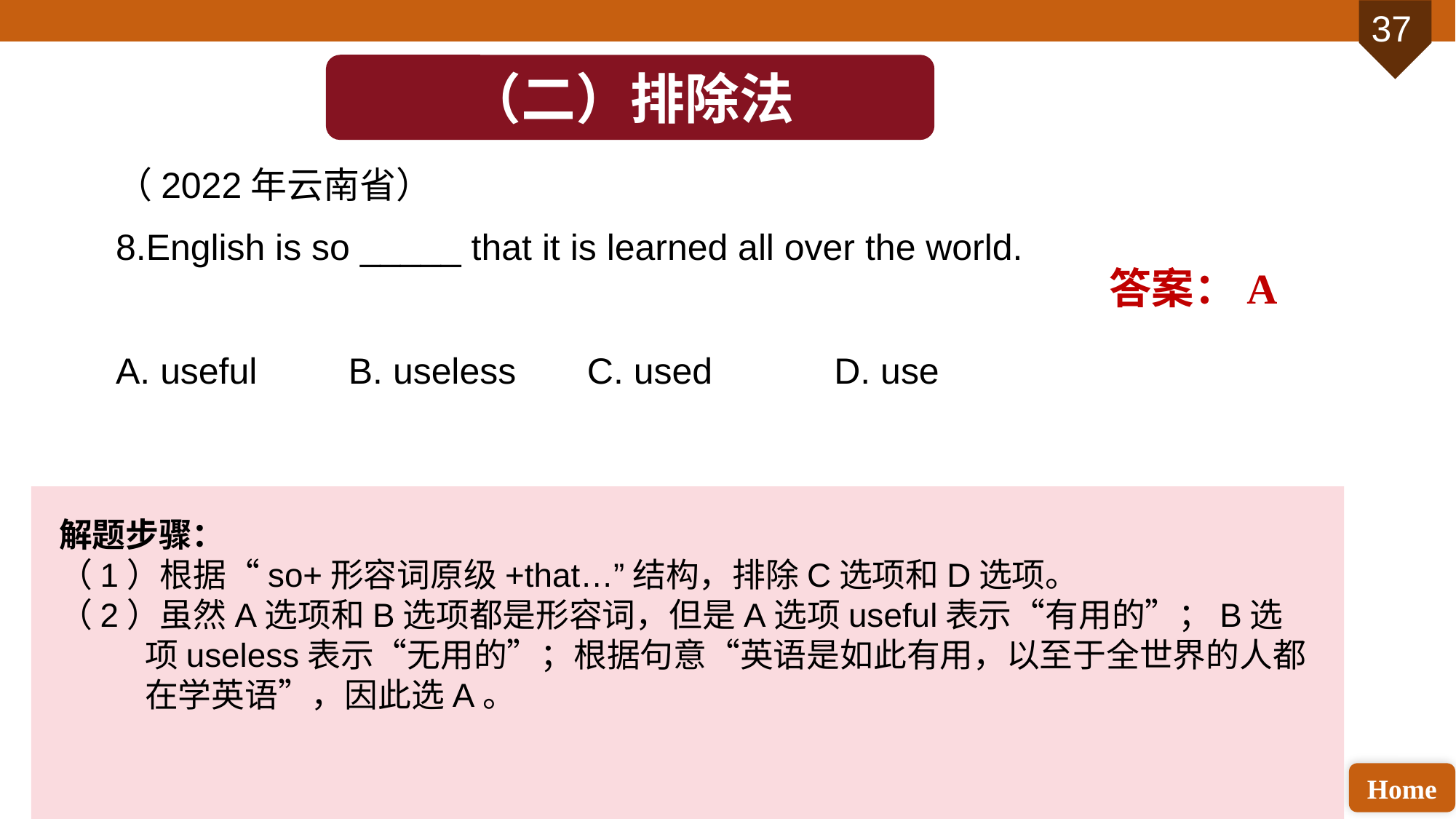

（二）排除法
（2022年云南省）
8.English is so _____ that it is learned all over the world.

A. useful         B. useless       C. used            D. use
答案：A

解题步骤：
（1）根据“so+形容词原级+that…”结构，排除C选项和D选项。
（2）虽然A选项和B选项都是形容词，但是A选项useful表示“有用的”；B选项useless表示“无用的”；根据句意“英语是如此有用，以至于全世界的人都在学英语”，因此选A。